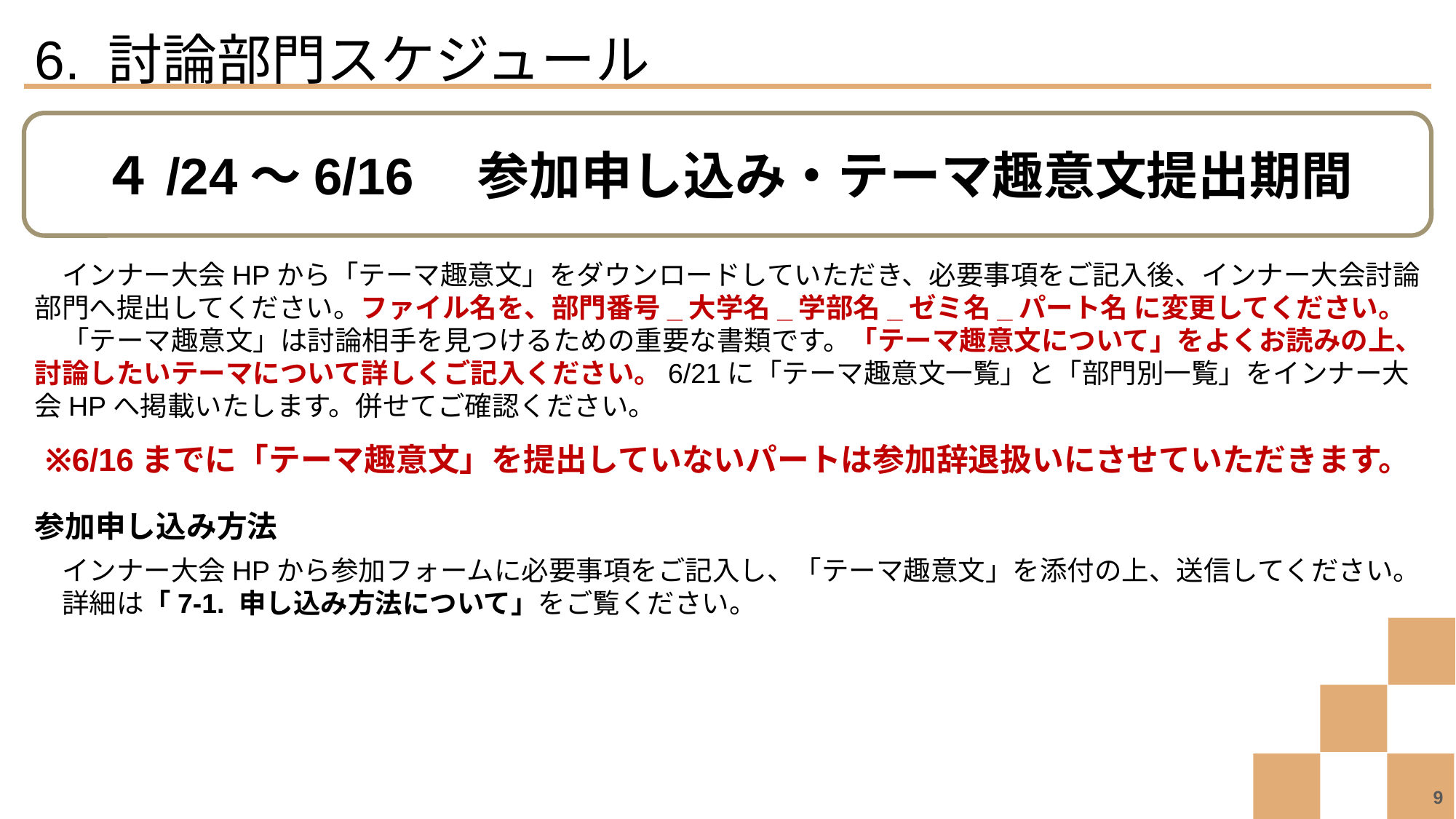

6. 討論部門スケジュール
４/24～6/16　参加申し込み・テーマ趣意文提出期間
　インナー大会HPから「テーマ趣意文」をダウンロードしていただき、必要事項をご記入後、インナー大会討論部門へ提出してください。ファイル名を、部門番号_大学名_学部名_ゼミ名_パート名 に変更してください。
　「テーマ趣意文」は討論相手を見つけるための重要な書類です。「テーマ趣意文について」をよくお読みの上、討論したいテーマについて詳しくご記入ください。6/21に「テーマ趣意文一覧」と「部門別一覧」をインナー大会HPへ掲載いたします。併せてご確認ください。
※6/16までに「テーマ趣意文」を提出していないパートは参加辞退扱いにさせていただきます。
参加申し込み方法
　インナー大会HPから参加フォームに必要事項をご記入し、「テーマ趣意文」を添付の上、送信してください。
　詳細は「7-1. 申し込み方法について」をご覧ください。

9